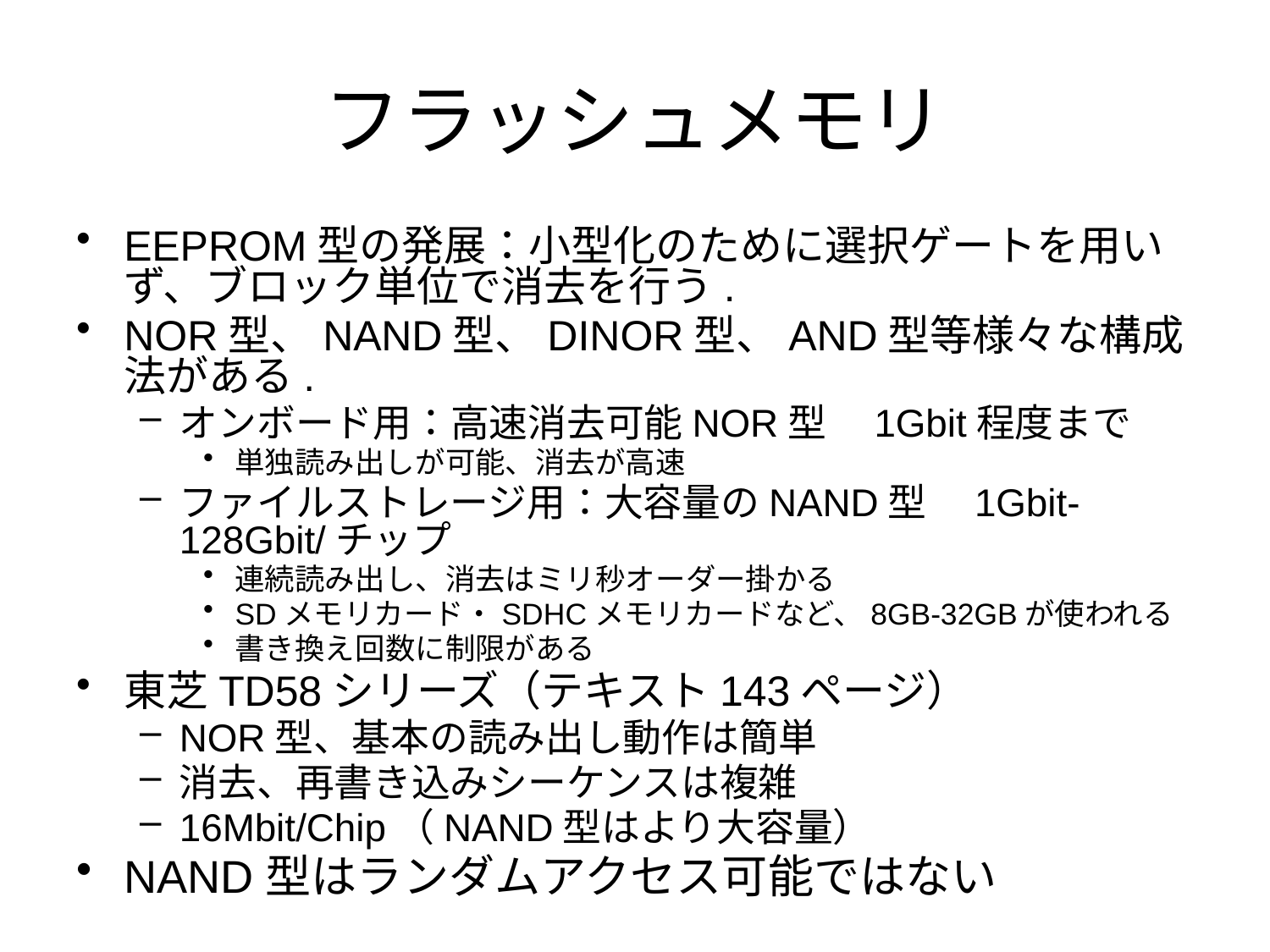

# フラッシュメモリ
EEPROM型の発展：小型化のために選択ゲートを用いず、ブロック単位で消去を行う.
NOR型、NAND型、DINOR型、AND型等様々な構成法がある.
オンボード用：高速消去可能NOR型　1Gbit程度まで
単独読み出しが可能、消去が高速
ファイルストレージ用：大容量のNAND型　1Gbit- 128Gbit/チップ
連続読み出し、消去はミリ秒オーダー掛かる
SDメモリカード・SDHCメモリカードなど、8GB-32GBが使われる
書き換え回数に制限がある
東芝TD58シリーズ（テキスト143ページ）
NOR型、基本の読み出し動作は簡単
消去、再書き込みシーケンスは複雑
16Mbit/Chip（NAND型はより大容量）
NAND型はランダムアクセス可能ではない